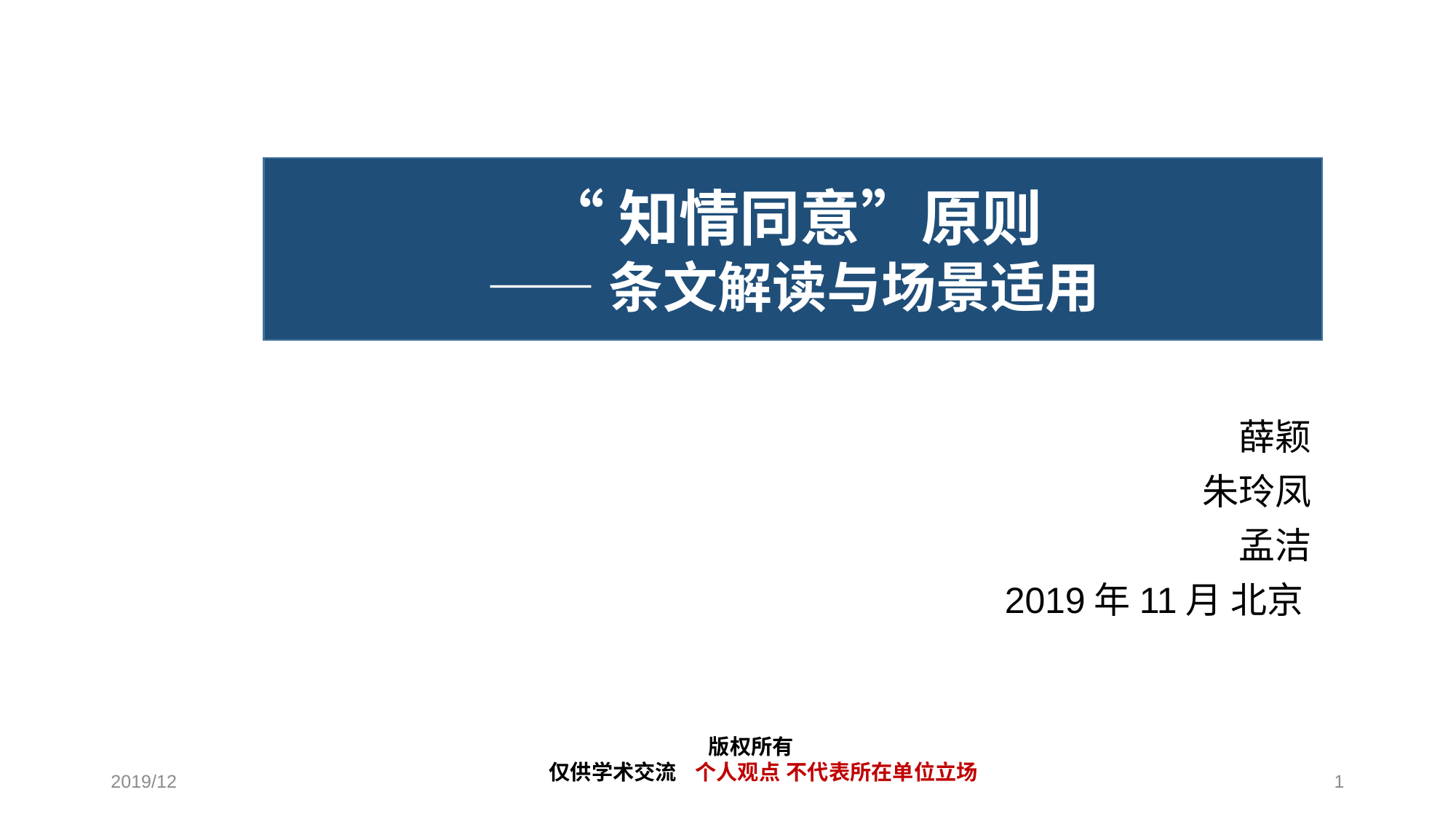

“知情同意”原则
——条文解读与场景适用
薛颖
 朱玲凤
 孟洁
2019年11月 北京

版权所有
仅供学术交流   个人观点 不代表所在单位立场
2019/12
1